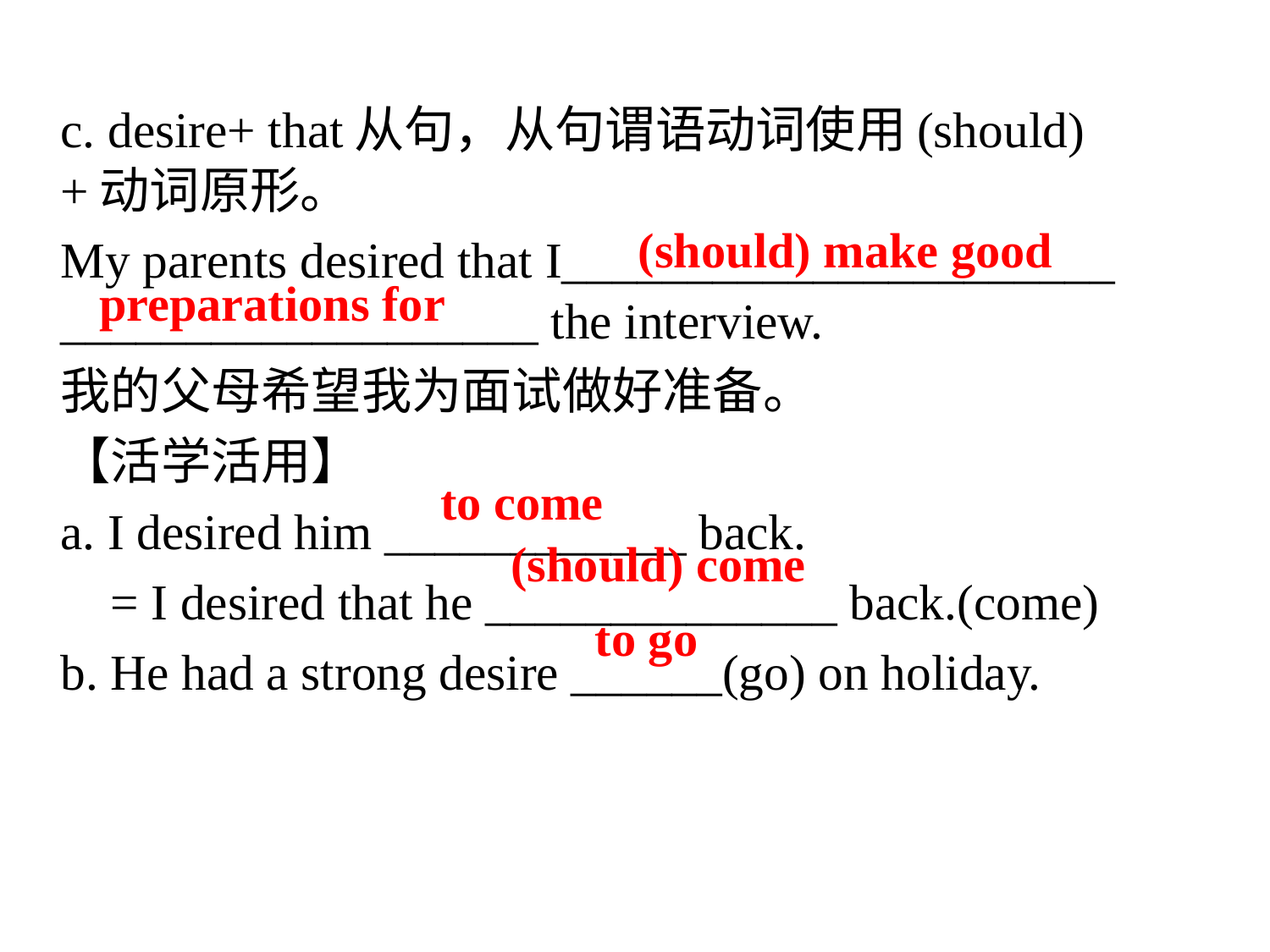

c. desire+ that从句，从句谓语动词使用(should) +动词原形。
My parents desired that I______________________ ___________________ the interview.
我的父母希望我为面试做好准备。
【活学活用】
a. I desired him ____________ back.
    = I desired that he ______________ back.(come)
b. He had a strong desire ______(go) on holiday.

   (should) make good
 preparations for
    to come
    (should) come
    to go